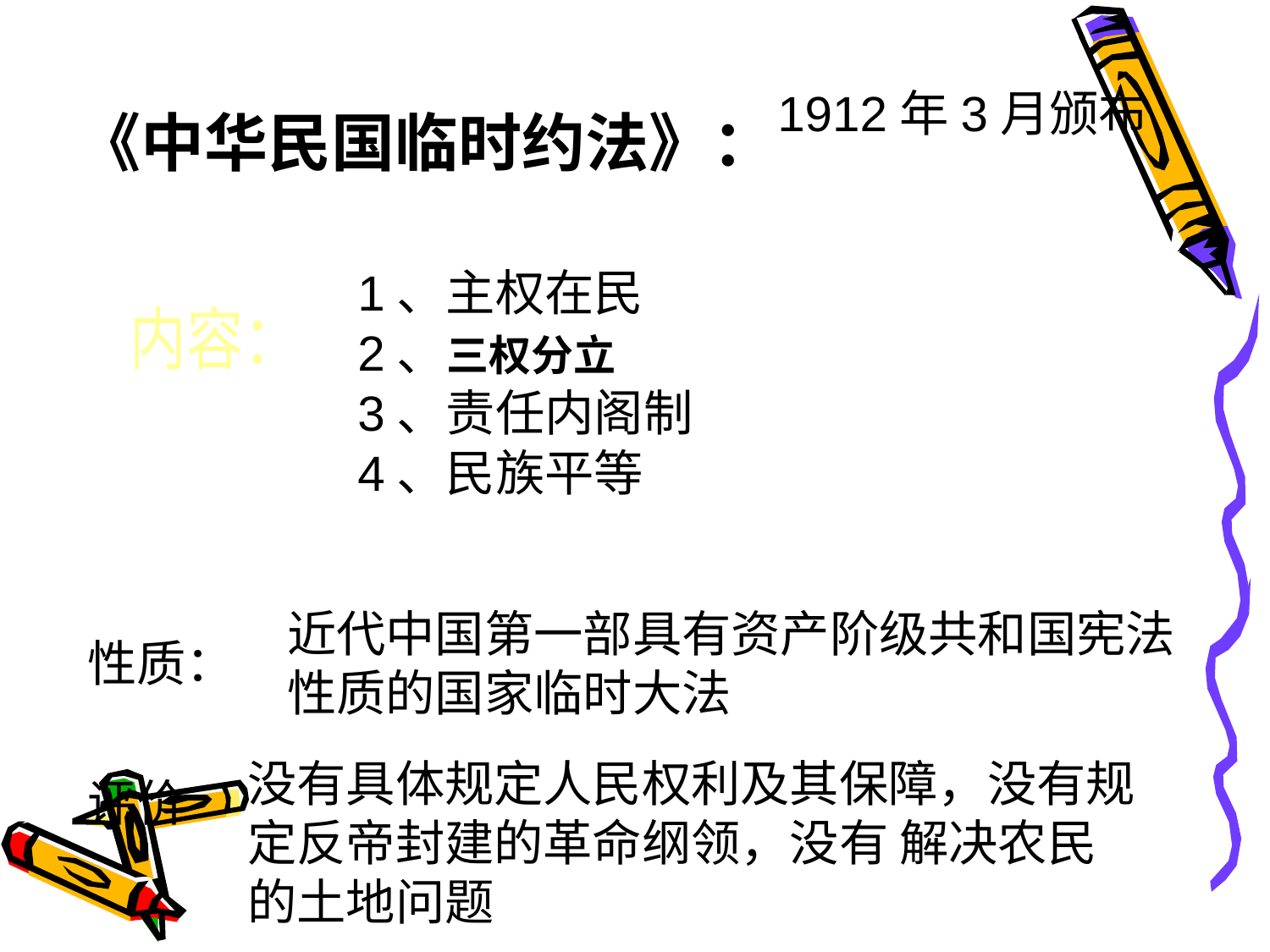

1912年3月颁布
《中华民国临时约法》：
1、主权在民
2、三权分立
3、责任内阁制
4、民族平等
内容：
近代中国第一部具有资产阶级共和国宪法性质的国家临时大法
性质：
没有具体规定人民权利及其保障，没有规定反帝封建的革命纲领，没有 解决农民的土地问题
评价